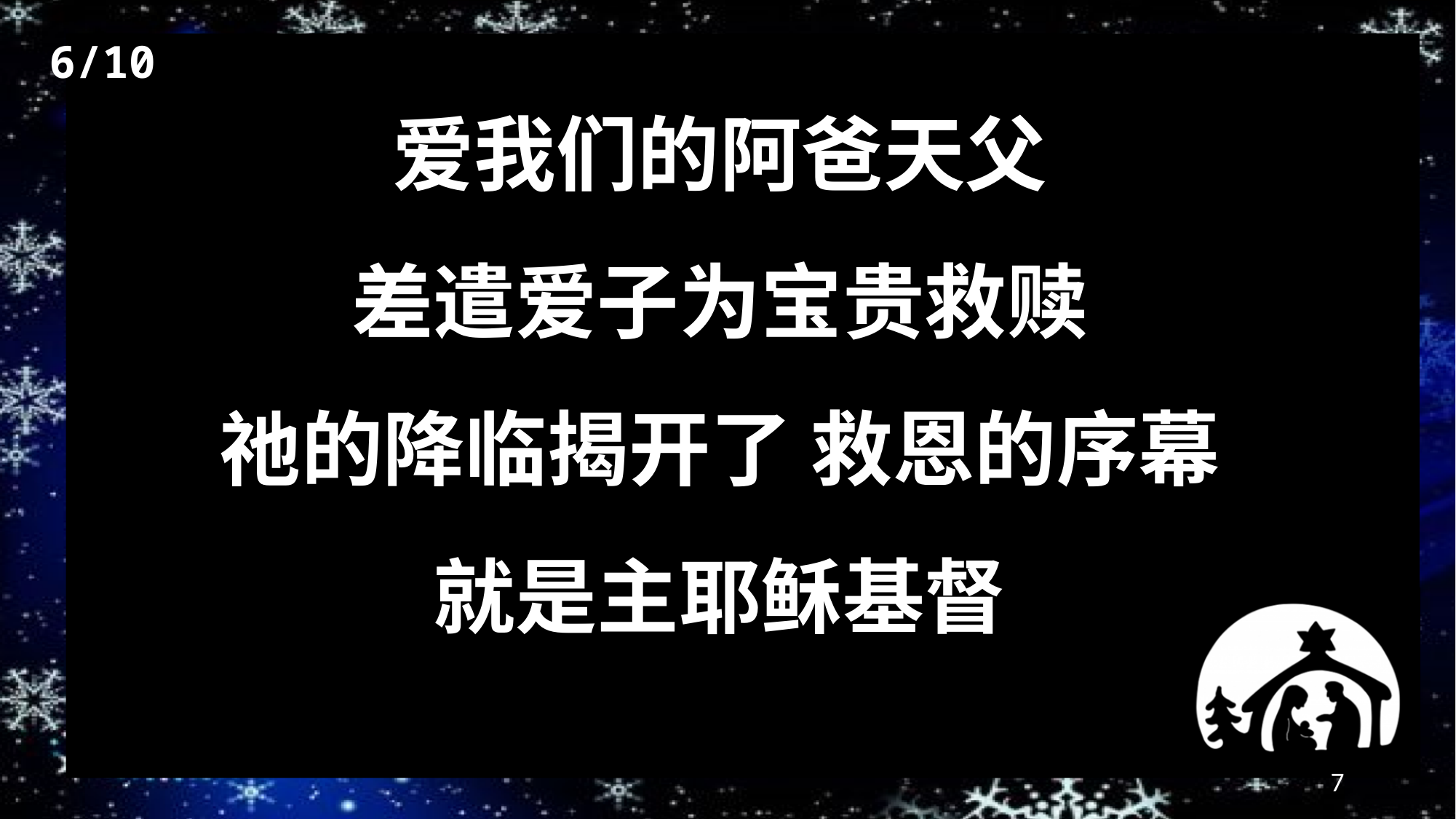

6/10
爱我们的阿爸天父
差遣爱子为宝贵救赎
祂的降临揭开了 救恩的序幕
就是主耶稣基督
7